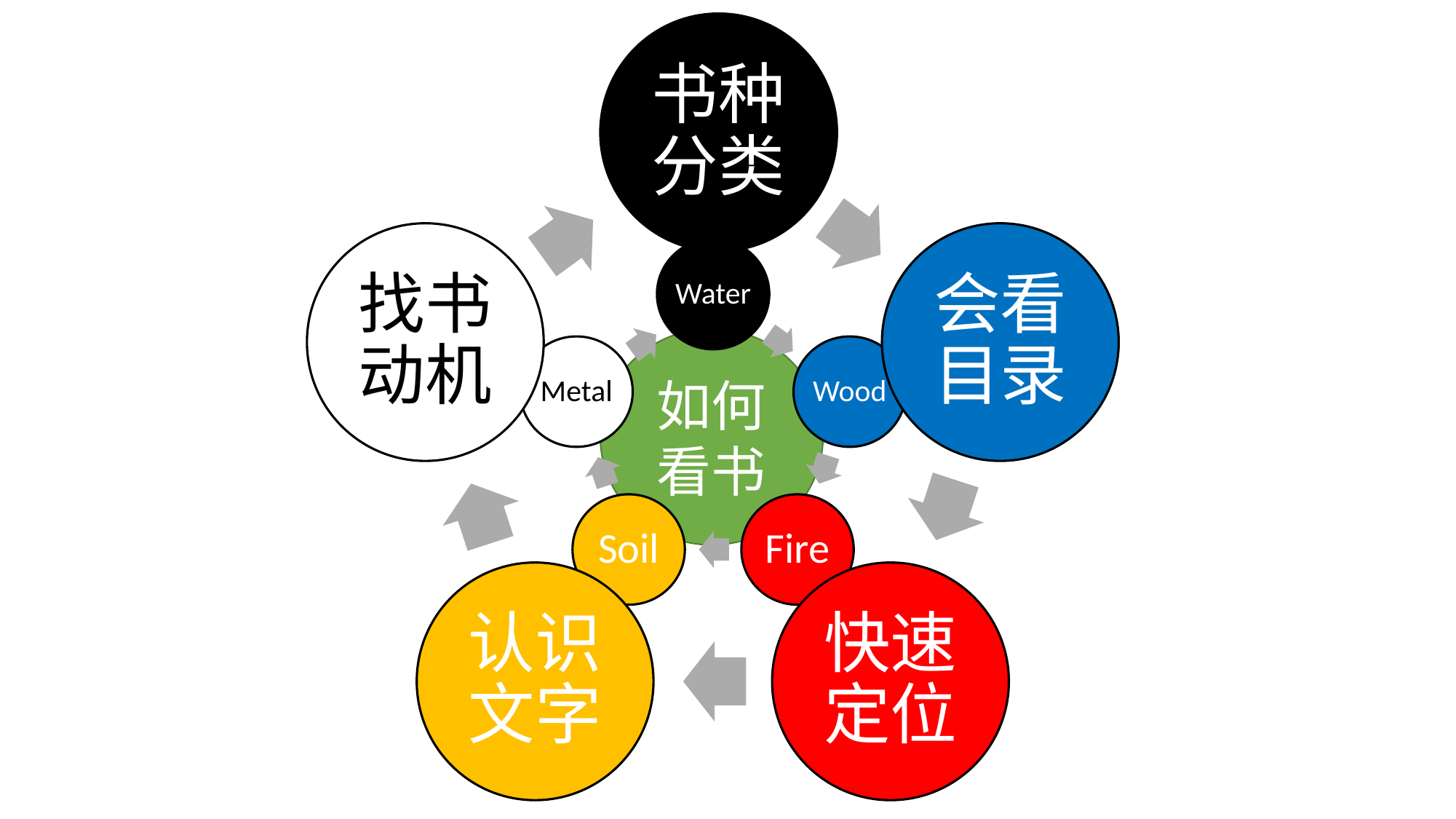

书种分类

找书动机
会看目录

认识文字
快速定位

Water

Metal
Wood

Soil
Fire

如何看书